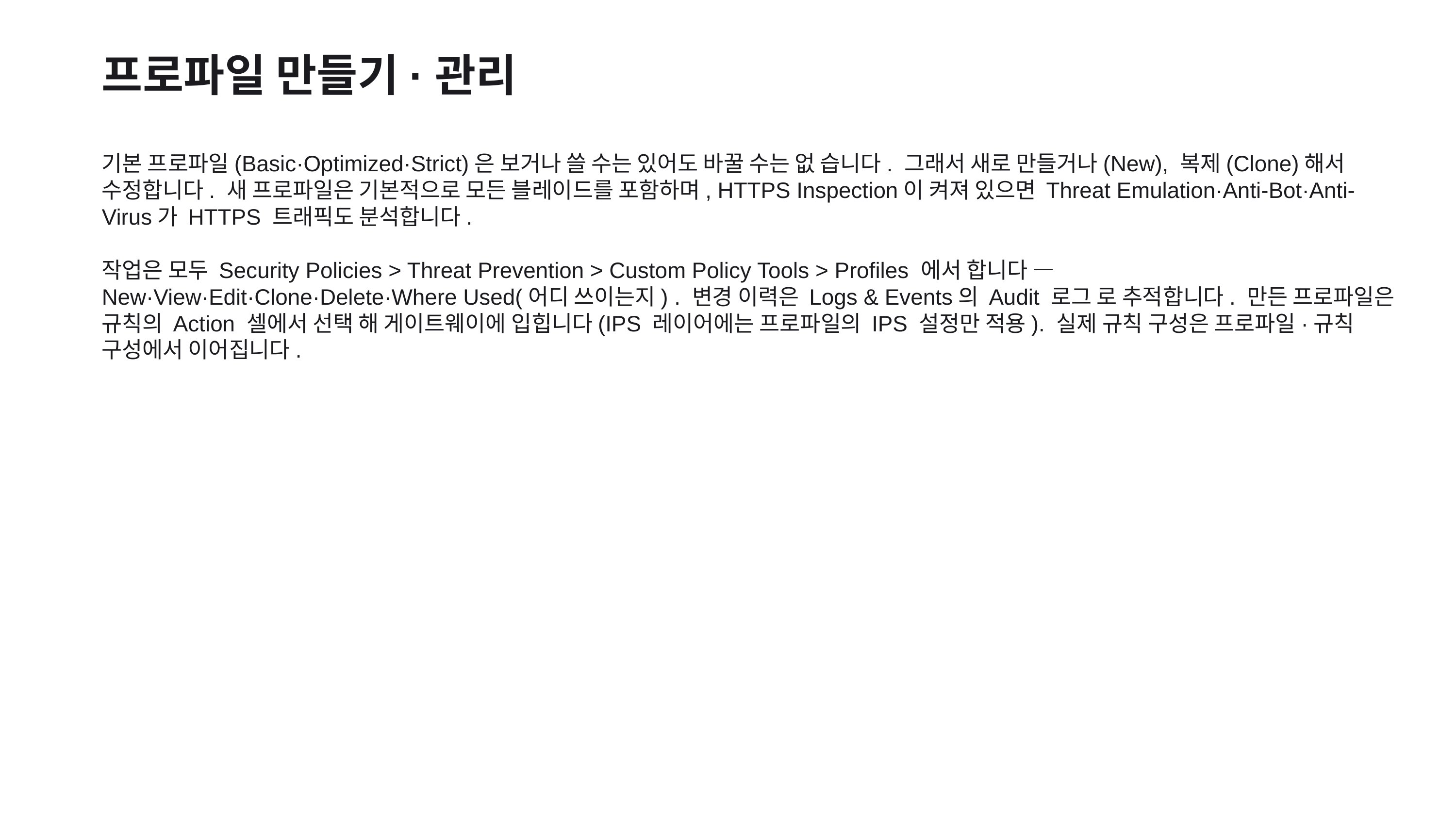

프로파일 만들기·관리
기본 프로파일(Basic·Optimized·Strict)은 보거나 쓸 수는 있어도 바꿀 수는 없 습니다. 그래서 새로 만들거나(New), 복제(Clone)해서 수정합니다. 새 프로파일은 기본적으로 모든 블레이드를 포함하며, HTTPS Inspection이 켜져 있으면 Threat Emulation·Anti-Bot·Anti-Virus가 HTTPS 트래픽도 분석합니다.

작업은 모두 Security Policies > Threat Prevention > Custom Policy Tools > Profiles 에서 합니다 — New·View·Edit·Clone·Delete·Where Used(어디 쓰이는지) . 변경 이력은 Logs & Events의 Audit 로그 로 추적합니다. 만든 프로파일은 규칙의 Action 셀에서 선택 해 게이트웨이에 입힙니다(IPS 레이어에는 프로파일의 IPS 설정만 적용). 실제 규칙 구성은 프로파일·규칙 구성에서 이어집니다.